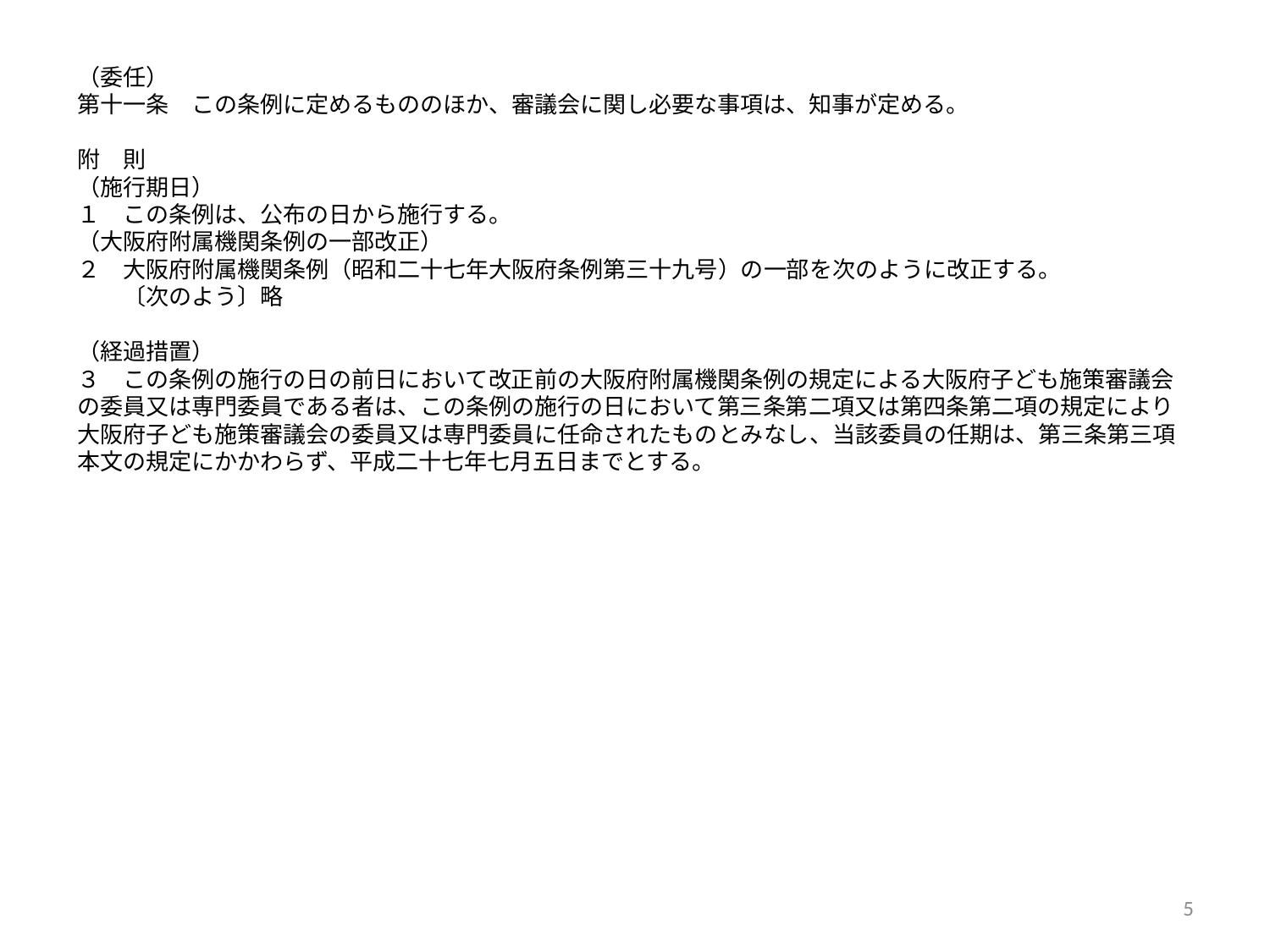

（委任）
第十一条　この条例に定めるもののほか、審議会に関し必要な事項は、知事が定める。

附　則
（施行期日）
１　この条例は、公布の日から施行する。
（大阪府附属機関条例の一部改正）
２　大阪府附属機関条例（昭和二十七年大阪府条例第三十九号）の一部を次のように改正する。
　　〔次のよう〕略

（経過措置）
３　この条例の施行の日の前日において改正前の大阪府附属機関条例の規定による大阪府子ども施策審議会の委員又は専門委員である者は、この条例の施行の日において第三条第二項又は第四条第二項の規定により大阪府子ども施策審議会の委員又は専門委員に任命されたものとみなし、当該委員の任期は、第三条第三項本文の規定にかかわらず、平成二十七年七月五日までとする。

5